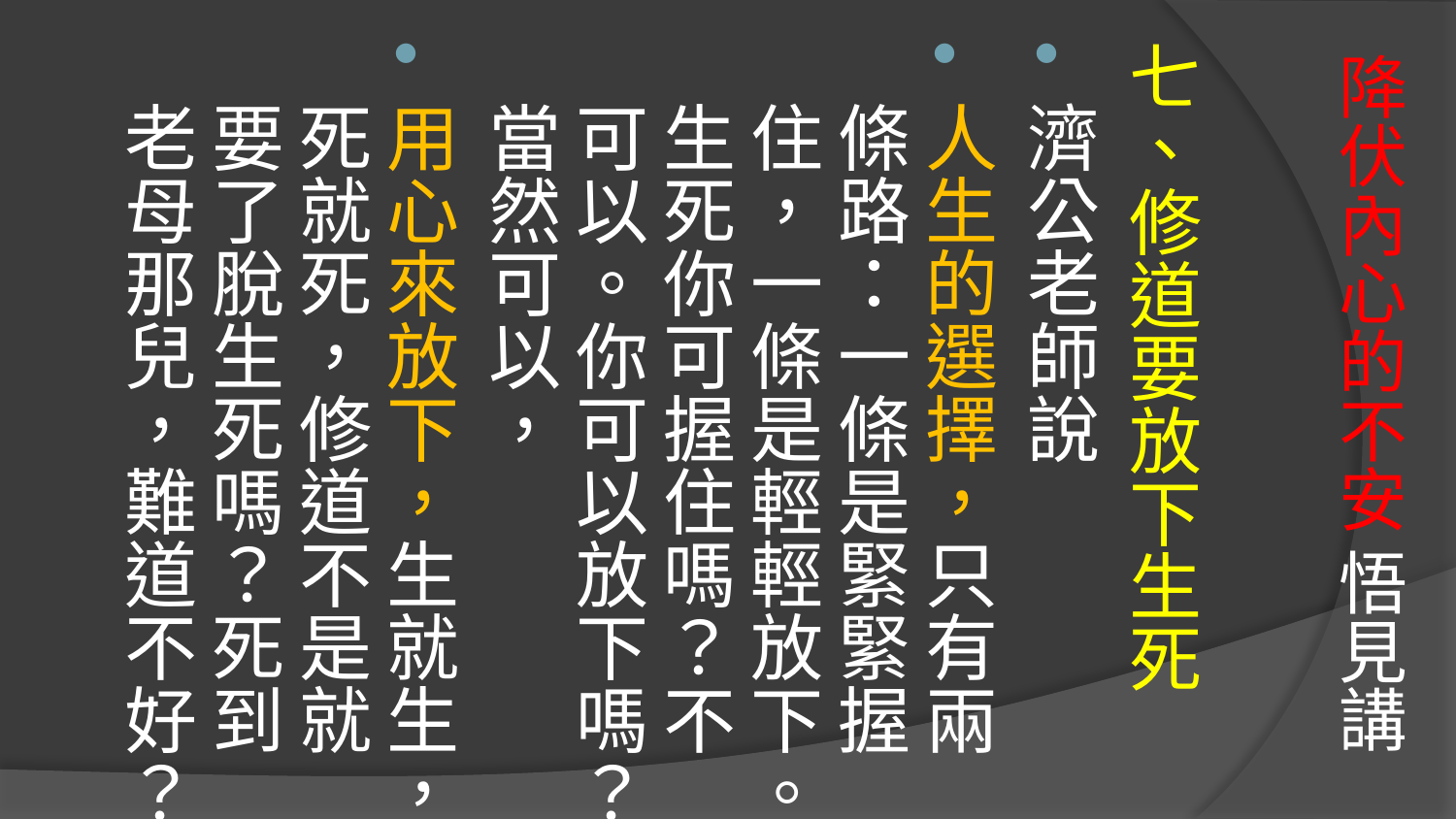

七、修道要放下生死
濟公老師說
人生的選擇，只有兩條路：一條是緊緊握住，一條是輕輕放下。生死你可握住嗎？不可以。你可以放下嗎？當然可以，
用心來放下，生就生，死就死，修道不是就要了脫生死嗎？死到 老母那兒，難道不好？

# 降伏內心的不安 悟見講